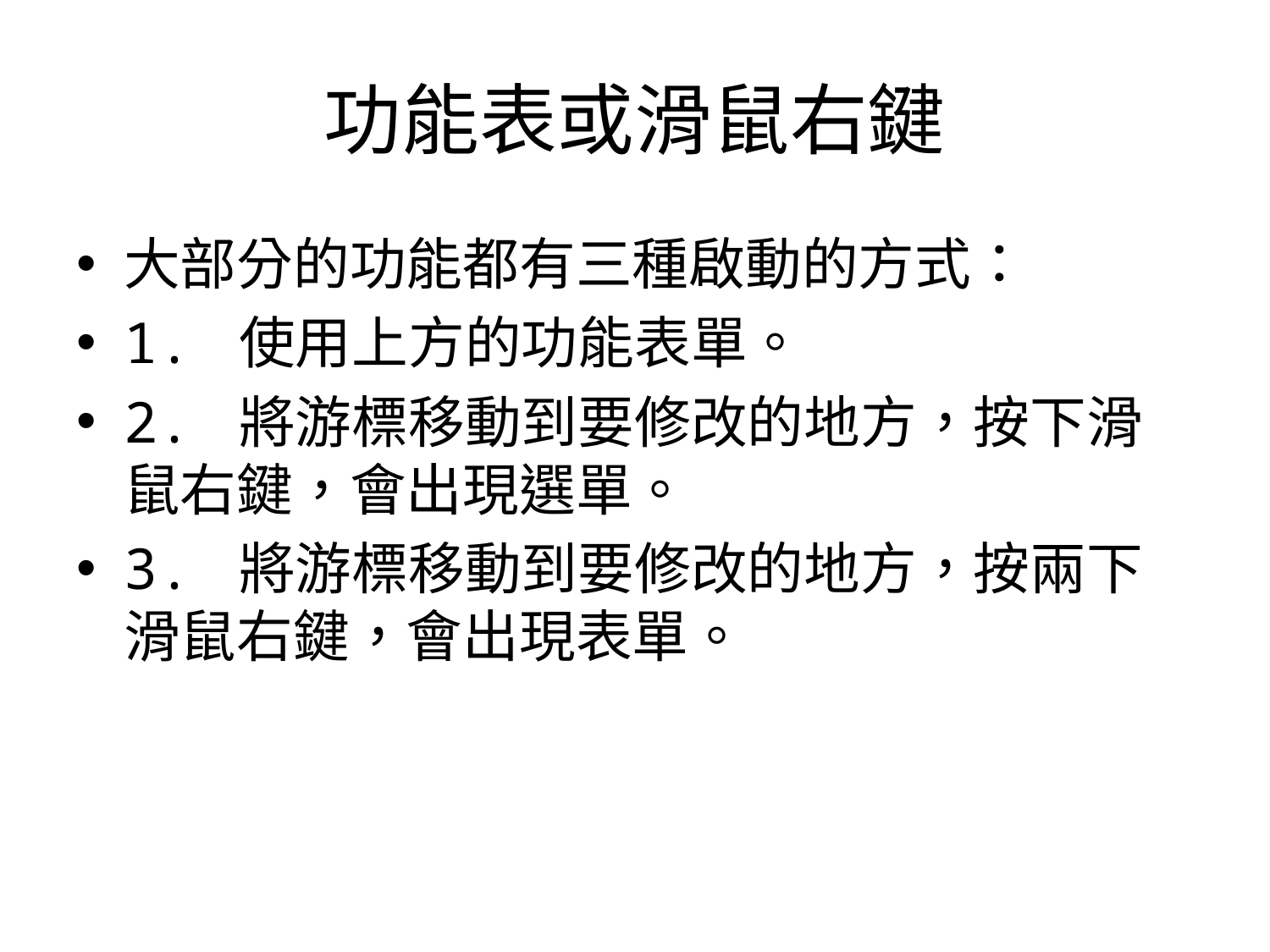

# 功能表或滑鼠右鍵
大部分的功能都有三種啟動的方式：
1. 使用上方的功能表單。
2. 將游標移動到要修改的地方，按下滑鼠右鍵，會出現選單。
3. 將游標移動到要修改的地方，按兩下滑鼠右鍵，會出現表單。